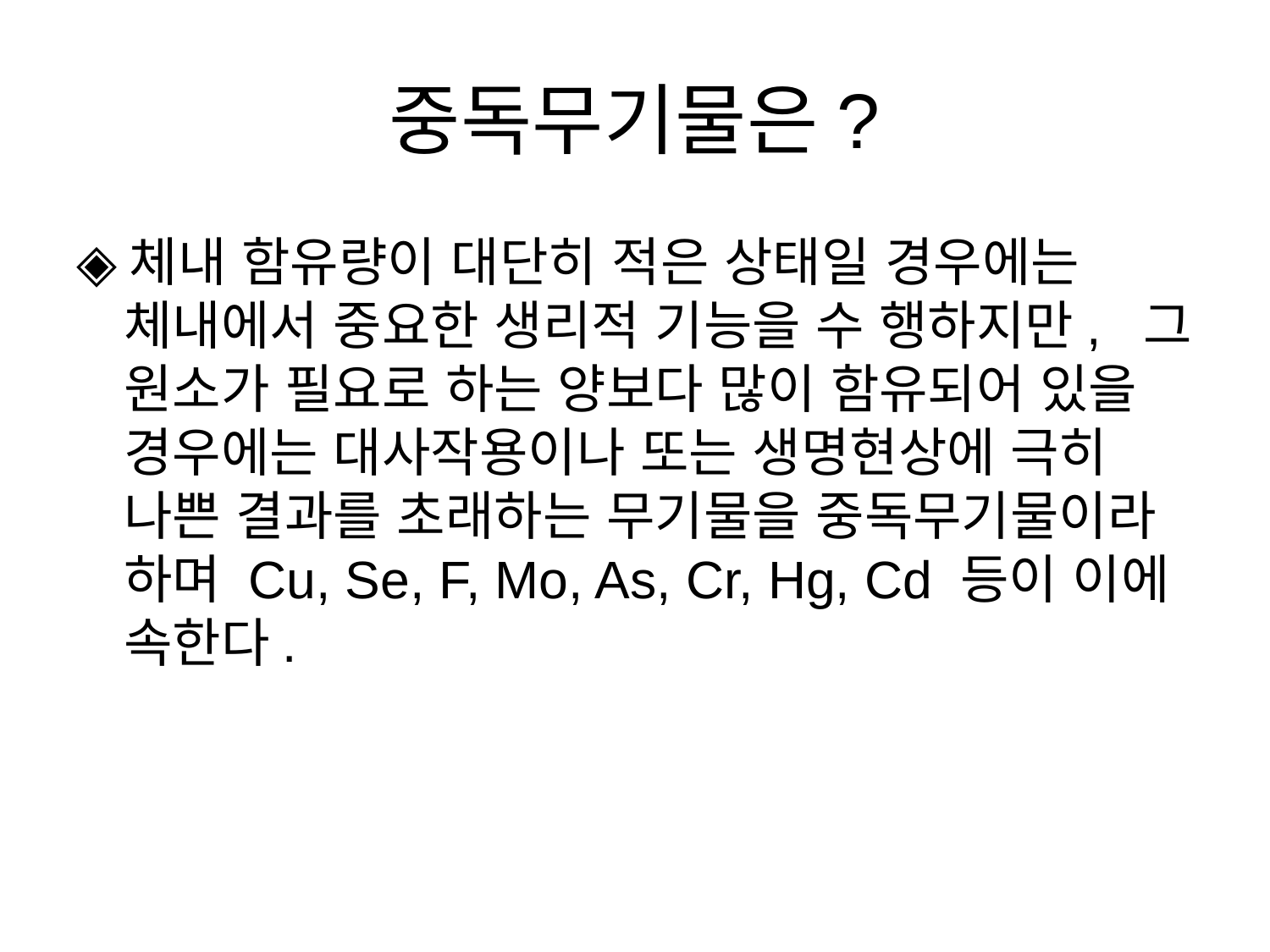

# 중독무기물은?
◈체내 함유량이 대단히 적은 상태일 경우에는 체내에서 중요한 생리적 기능을 수 행하지만,  그 원소가 필요로 하는 양보다 많이 함유되어 있을 경우에는 대사작용이나 또는 생명현상에 극히 나쁜 결과를 초래하는 무기물을 중독무기물이라 하며 Cu, Se, F, Mo, As, Cr, Hg, Cd 등이 이에 속한다.